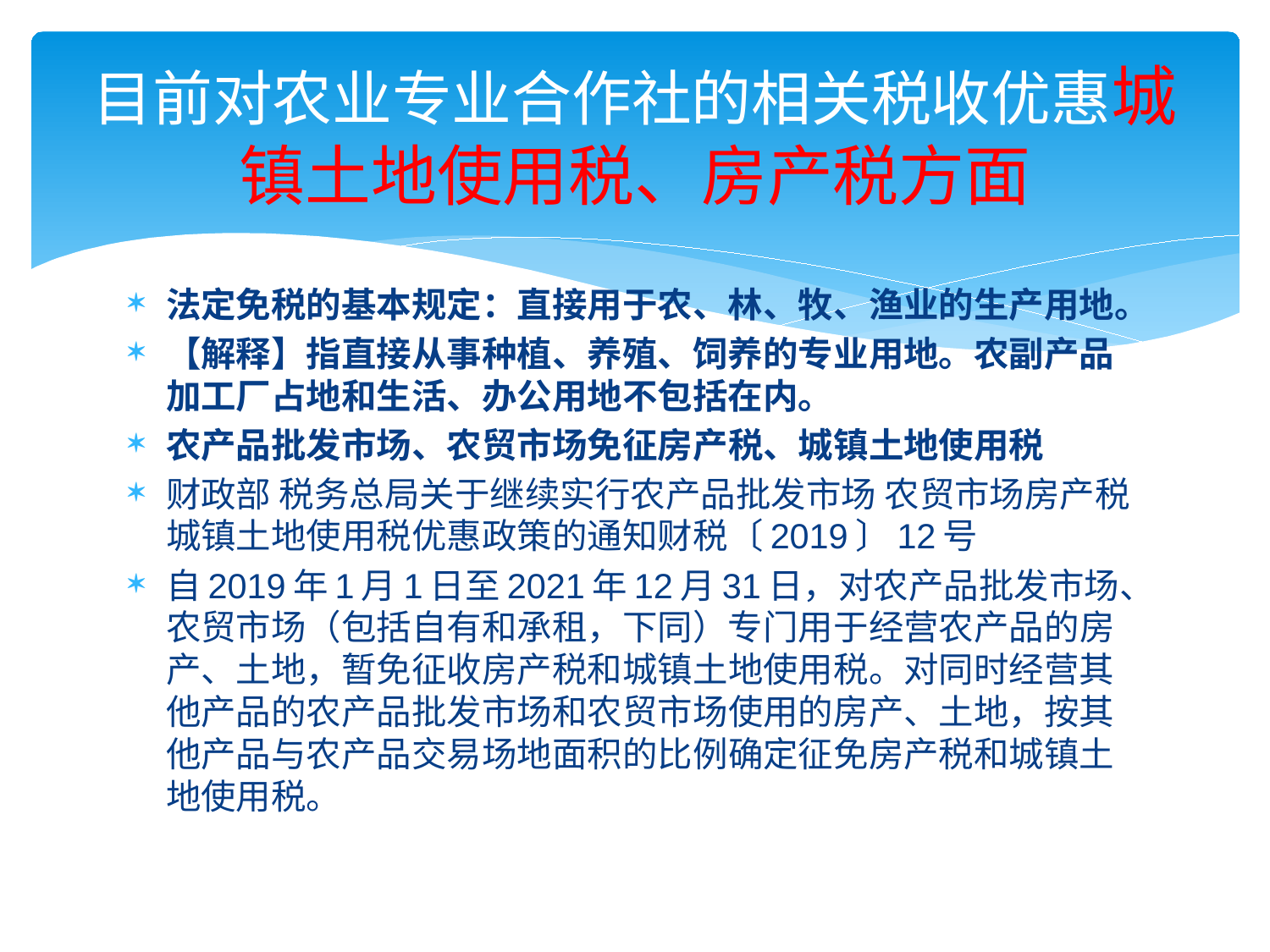

# 目前对农业专业合作社的相关税收优惠城镇土地使用税、房产税方面
法定免税的基本规定：直接用于农、林、牧、渔业的生产用地。
【解释】指直接从事种植、养殖、饲养的专业用地。农副产品加工厂占地和生活、办公用地不包括在内。
农产品批发市场、农贸市场免征房产税、城镇土地使用税
财政部 税务总局关于继续实行农产品批发市场 农贸市场房产税 城镇土地使用税优惠政策的通知财税〔2019〕12号
自2019年1月1日至2021年12月31日，对农产品批发市场、农贸市场（包括自有和承租，下同）专门用于经营农产品的房产、土地，暂免征收房产税和城镇土地使用税。对同时经营其他产品的农产品批发市场和农贸市场使用的房产、土地，按其他产品与农产品交易场地面积的比例确定征免房产税和城镇土地使用税。